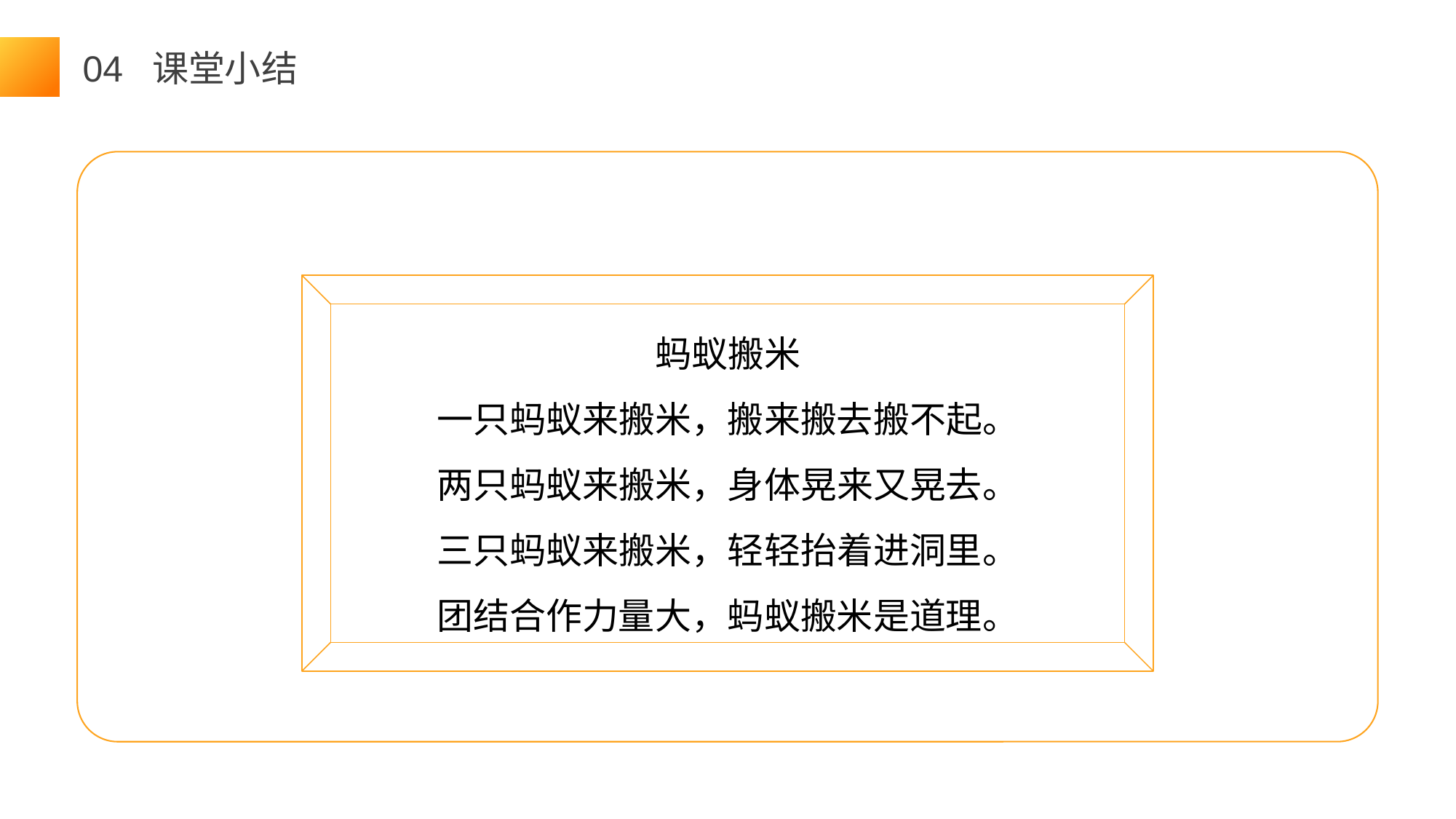

04  课堂小结
蚂蚁搬米
一只蚂蚁来搬米，搬来搬去搬不起。
两只蚂蚁来搬米，身体晃来又晃去。
三只蚂蚁来搬米，轻轻抬着进洞里。
团结合作力量大，蚂蚁搬米是道理。